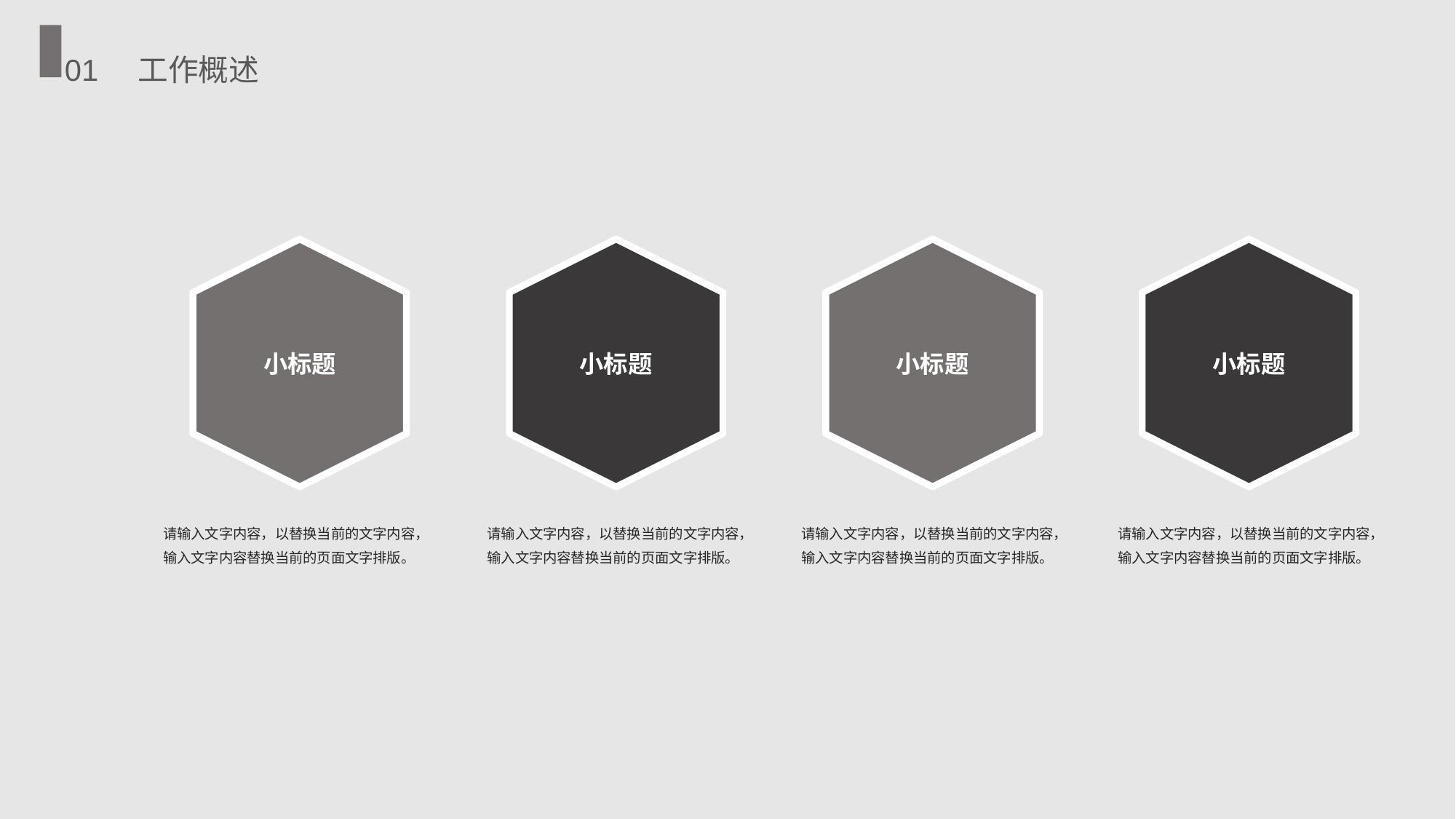

01     工作概述
小标题
请输入文字内容，以替换当前的文字内容，输入文字内容替换当前的页面文字排版。
小标题
请输入文字内容，以替换当前的文字内容，输入文字内容替换当前的页面文字排版。
小标题
请输入文字内容，以替换当前的文字内容，输入文字内容替换当前的页面文字排版。
小标题
请输入文字内容，以替换当前的文字内容，输入文字内容替换当前的页面文字排版。